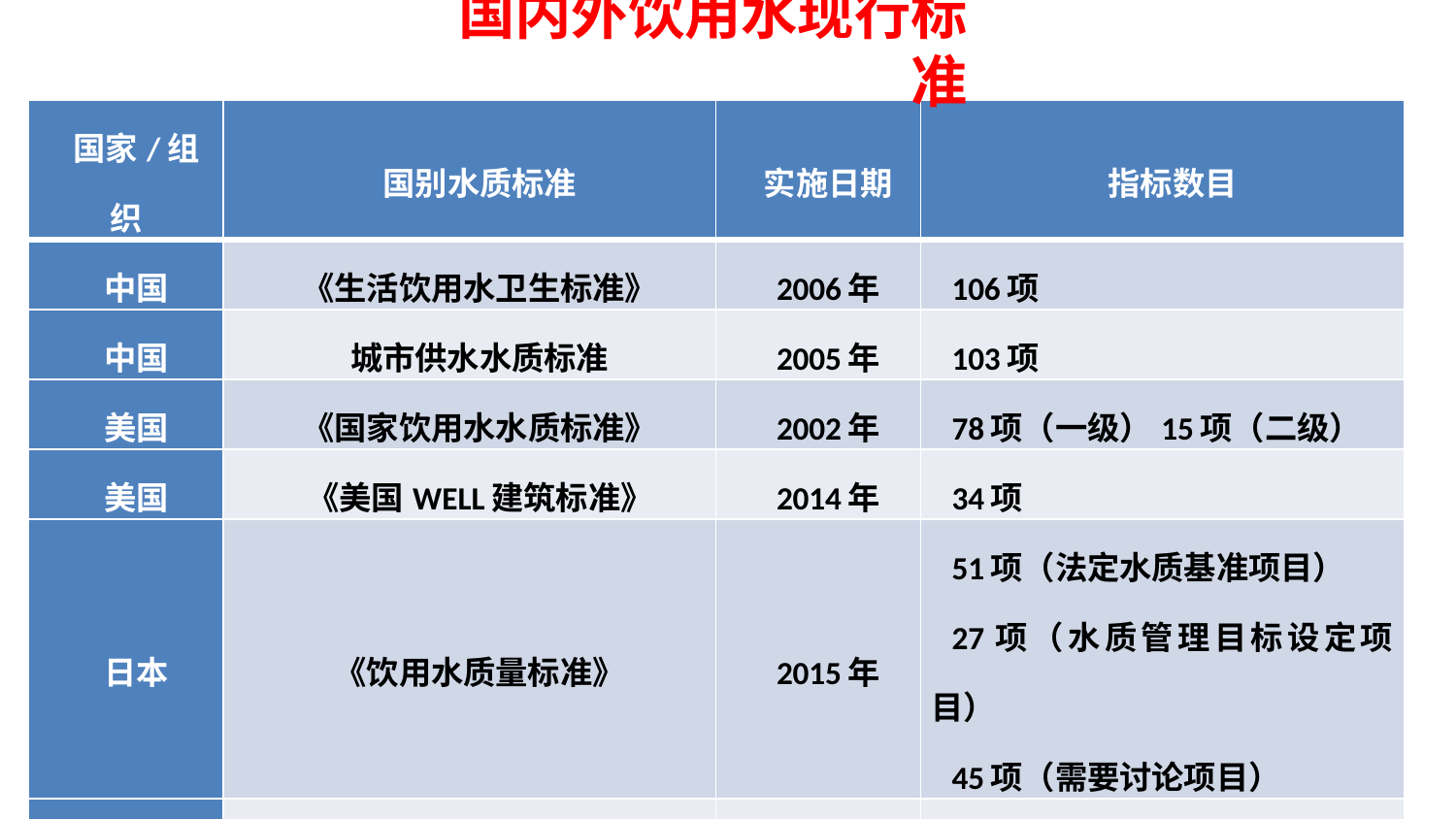

国内外饮用水现行标准
| 国家/组织 | 国别水质标准 | 实施日期 | 指标数目 |
| --- | --- | --- | --- |
| 中国 | 《生活饮用水卫生标准》 | 2006年 | 106项 |
| 中国 | 城市供水水质标准 | 2005年 | 103项 |
| 美国 | 《国家饮用水水质标准》 | 2002年 | 78项（一级）15项（二级） |
| 美国 | 《美国WELL建筑标准》 | 2014年 | 34项 |
| 日本 | 《饮用水质量标准》 | 2015年 | 51项（法定水质基准项目） 27项（水质管理目标设定项目） 45项（需要讨论项目） |
| 欧盟 | 《98/83/EC指令》 | 1998年 | 48项（瓶桶装水51项） |
| WHO | 《饮用水水质准则（第四版）》 | 2011年 | 224项 |
9